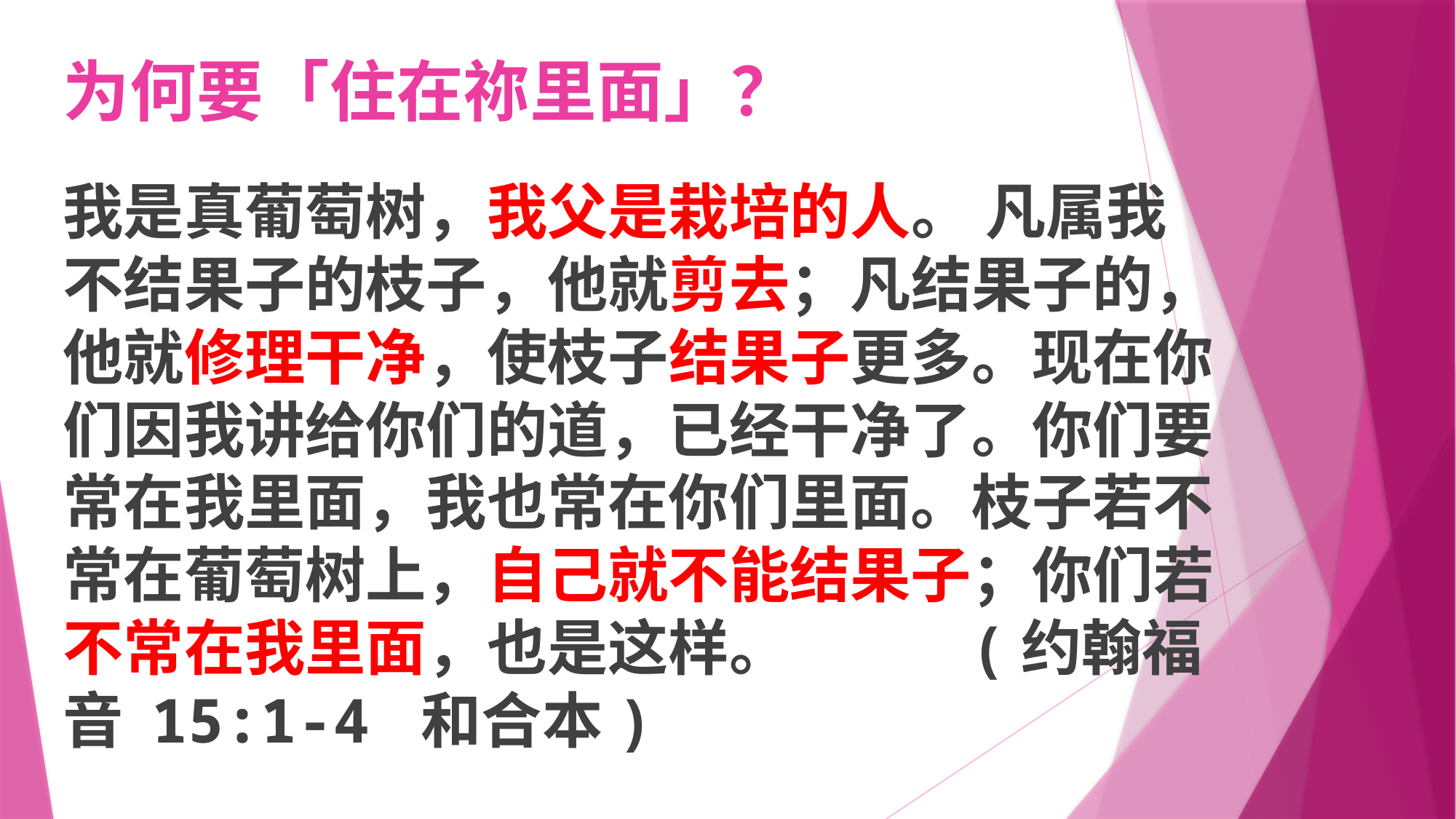

# 为何要「住在祢里面」？
我是真葡萄树，我父是栽培的人。 凡属我不结果子的枝子，他就剪去；凡结果子的，他就修理干净，使枝子结果子更多。现在你们因我讲给你们的道，已经干净了。你们要常在我里面，我也常在你们里面。枝子若不常在葡萄树上，自己就不能结果子；你们若不常在我里面，也是这样。            (约翰福音 15:1-4 和合本)